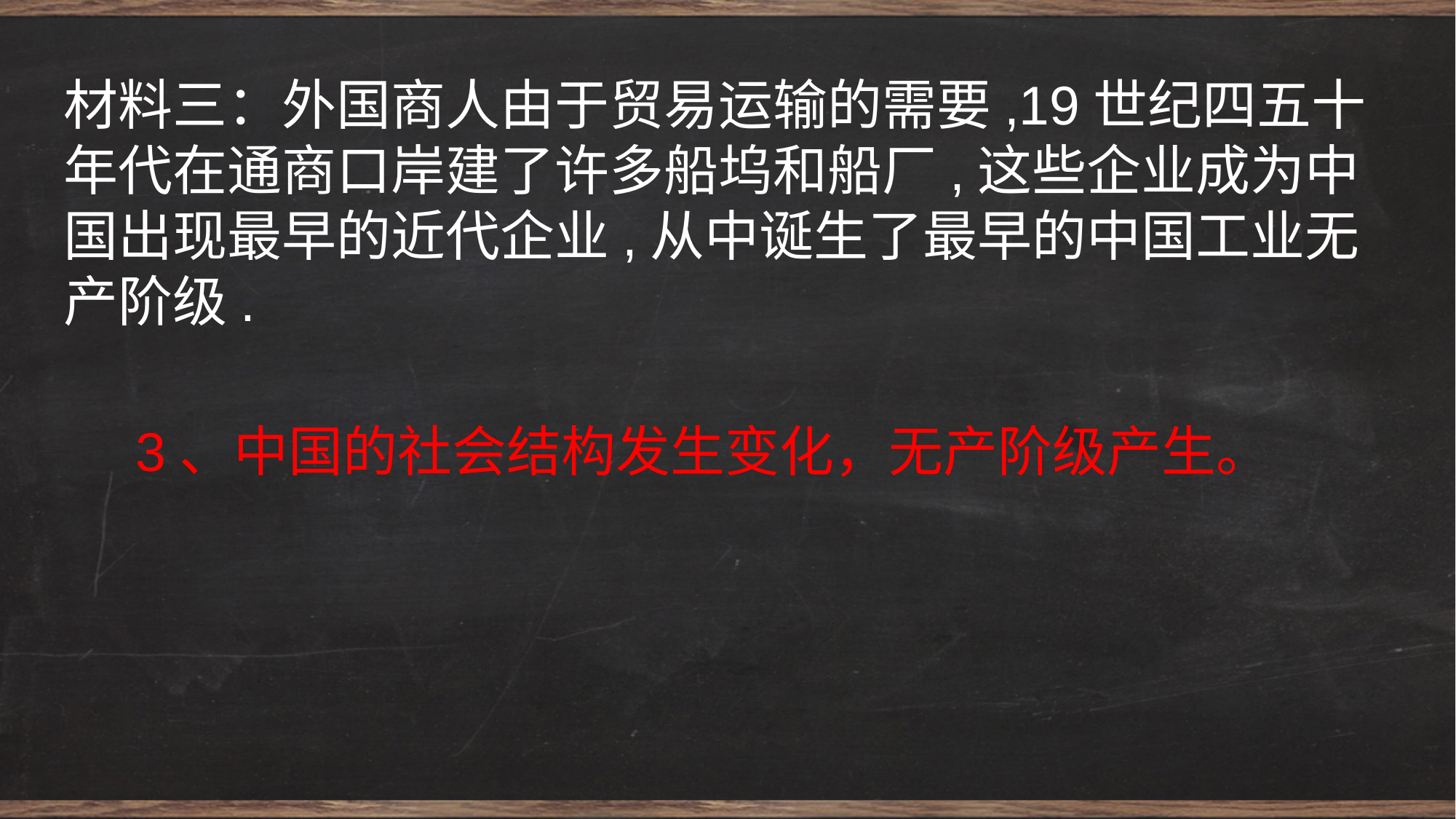

材料三：外国商人由于贸易运输的需要,19世纪四五十年代在通商口岸建了许多船坞和船厂,这些企业成为中国出现最早的近代企业,从中诞生了最早的中国工业无产阶级.
3、中国的社会结构发生变化，无产阶级产生。